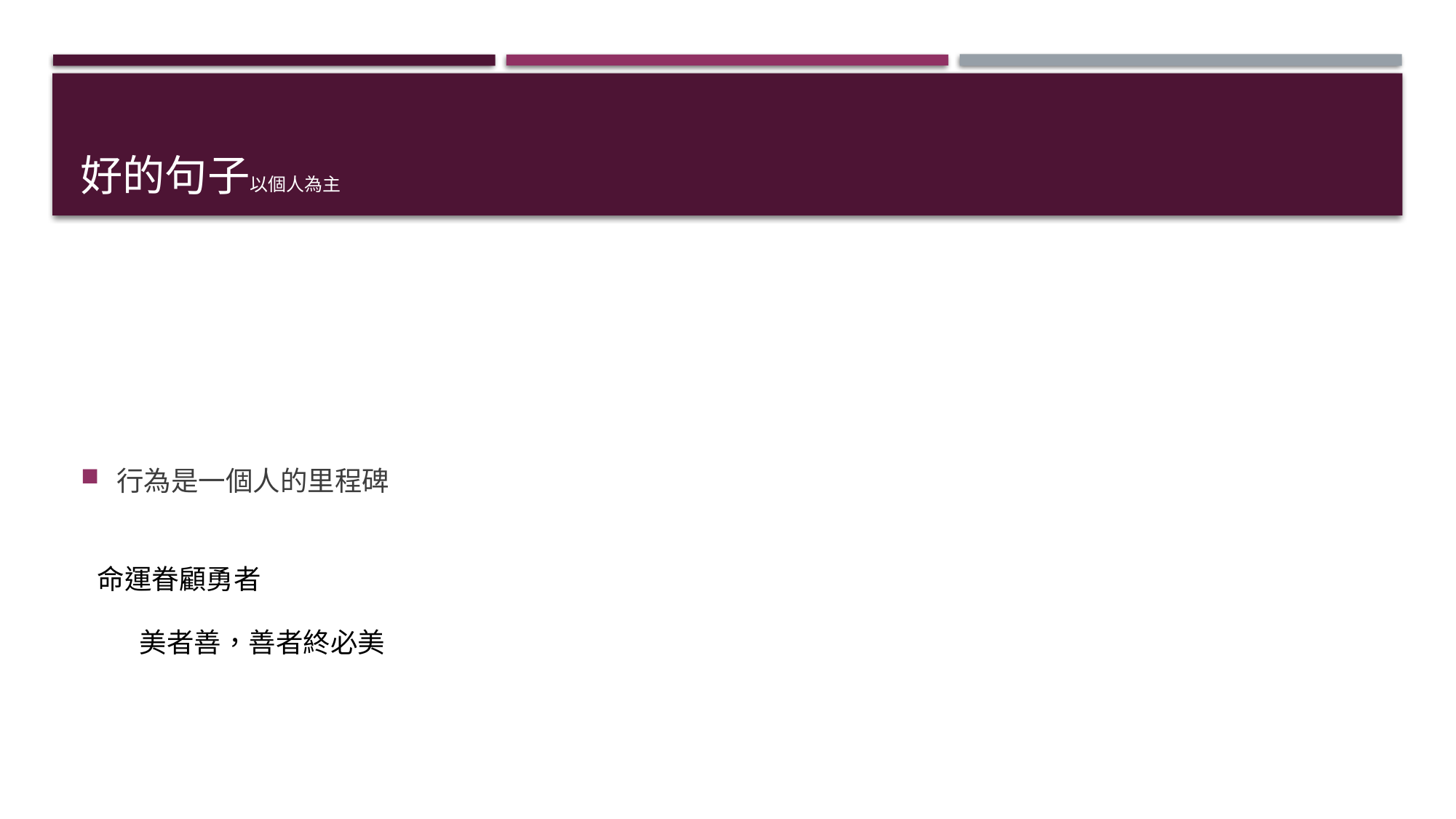

# 好的句子以個人為主
行為是一個人的里程碑
命運眷顧勇者
美者善，善者終必美